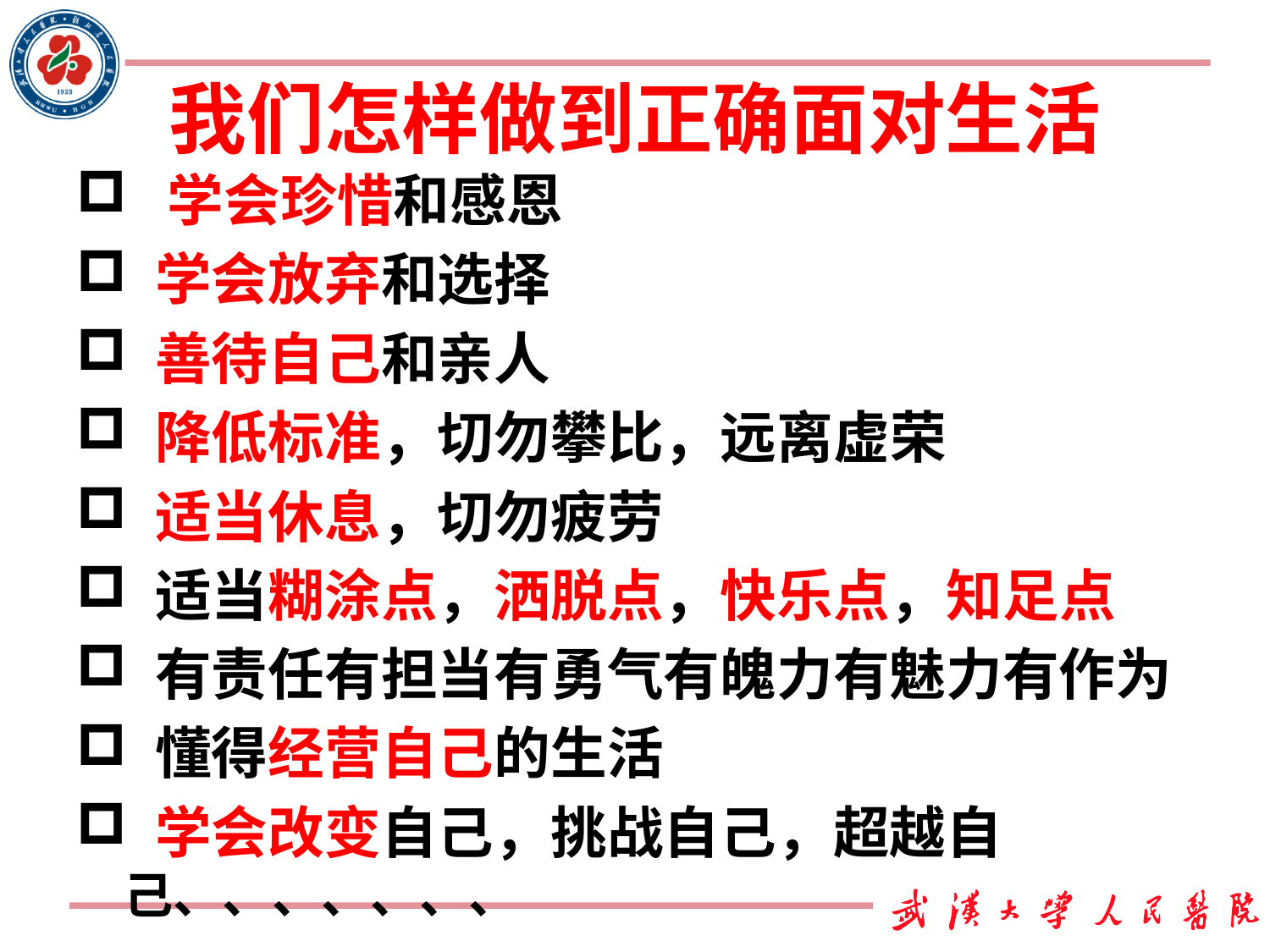

# 我们怎样做到正确面对生活
  学会珍惜和感恩
 学会放弃和选择
 善待自己和亲人
 降低标准，切勿攀比，远离虚荣
 适当休息，切勿疲劳
 适当糊涂点，洒脱点，快乐点，知足点
 有责任有担当有勇气有魄力有魅力有作为
 懂得经营自己的生活
 学会改变自己，挑战自己，超越自己、、、、、、、